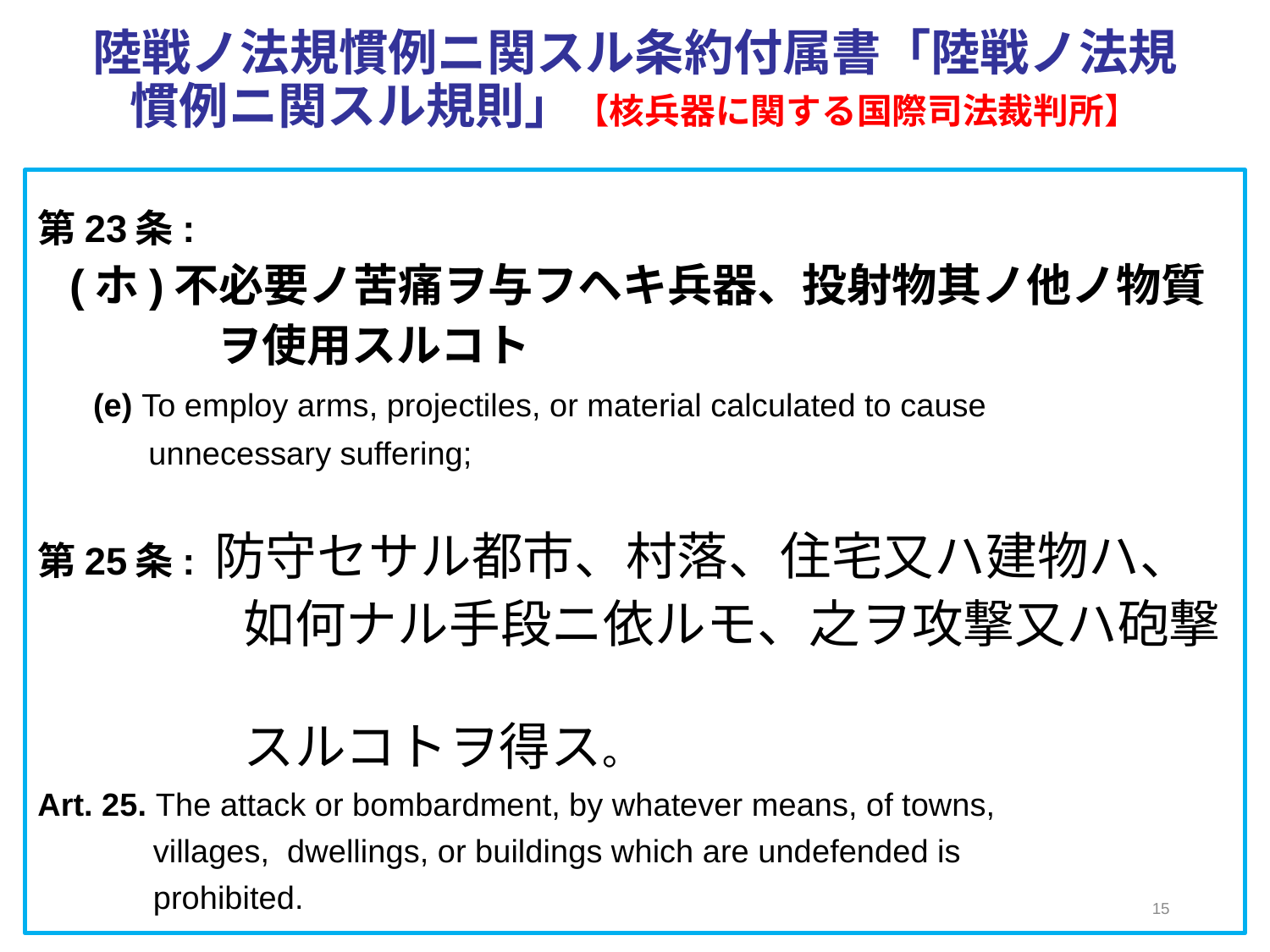

# 陸戦ノ法規慣例ニ関スル条約付属書「陸戦ノ法規 慣例ニ関スル規則」【核兵器に関する国際司法裁判所】

第23条:
   (ホ)不必要ノ苦痛ヲ与フヘキ兵器、投射物其ノ他ノ物質
　　　　ヲ使用スルコト
　 (e) To employ arms, projectiles, or material calculated to cause
    　     unnecessary suffering;

第25条: 防守セサル都市、村落、住宅又ハ建物ハ、
　　　　如何ナル手段ニ依ルモ、之ヲ攻撃又ハ砲撃
　　　　スルコトヲ得ス。
Art. 25. The attack or bombardment, by whatever means, of towns,
             villages,  dwellings, or buildings which are undefended is
             prohibited.
15